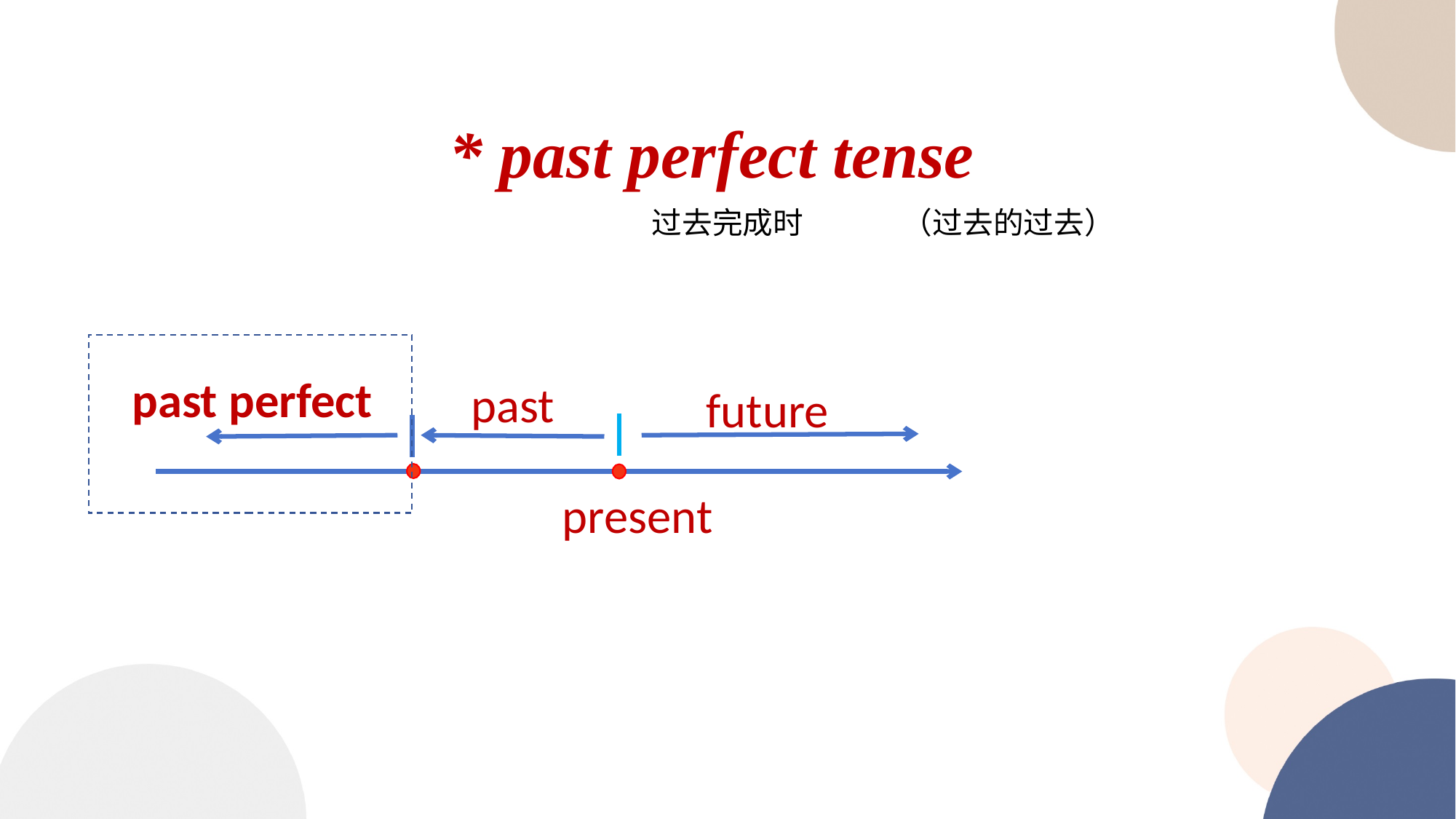

* past perfect tense
过去完成时
（过去的过去）

past perfect
past
future

present